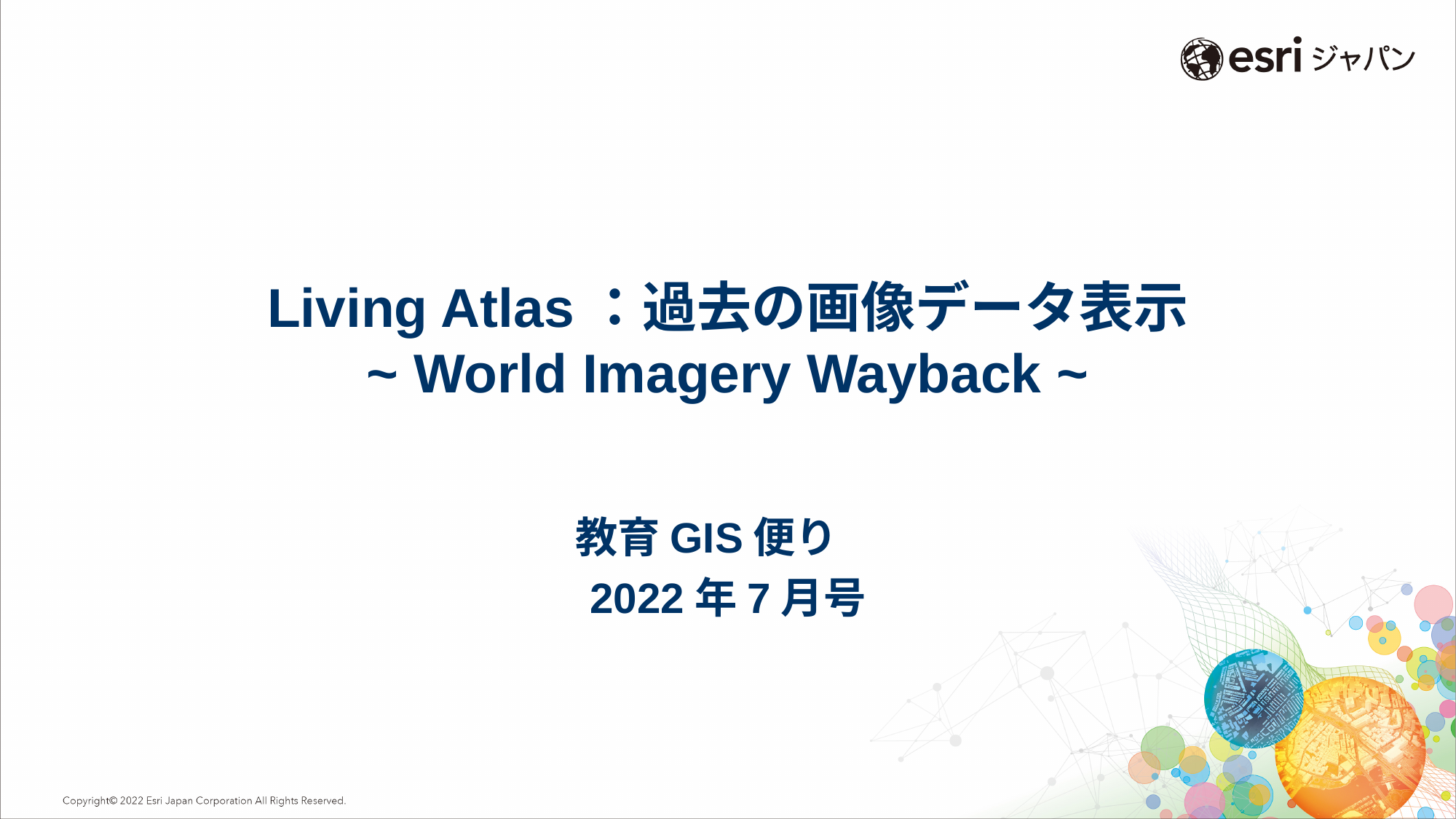

# Living Atlas：過去の画像データ表示 ~ World Imagery Wayback ~
教育GIS便り
2022年7月号